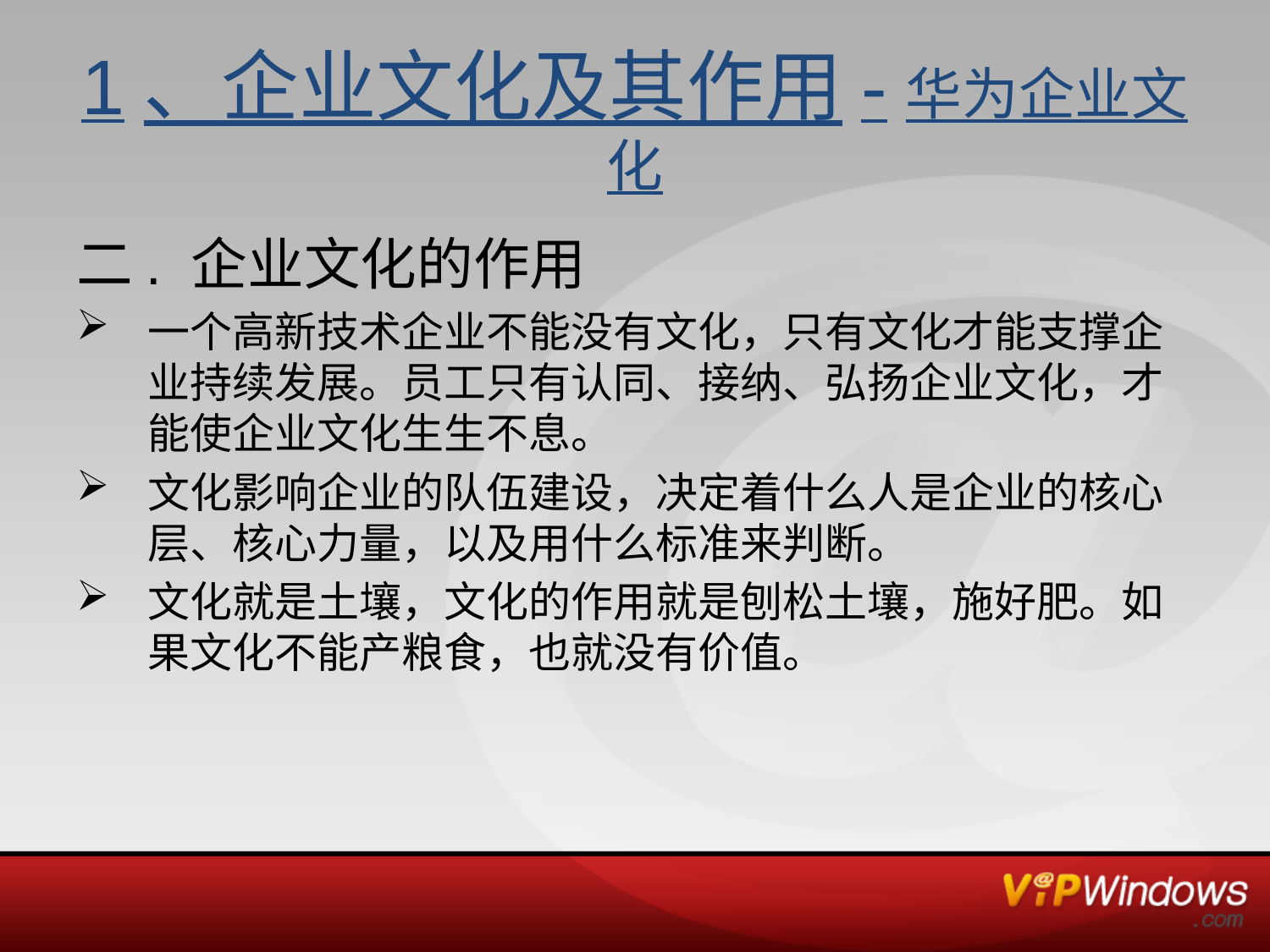

# 1、企业文化及其作用-华为企业文化
二. 企业文化的作用
一个高新技术企业不能没有文化，只有文化才能支撑企业持续发展。员工只有认同、接纳、弘扬企业文化，才能使企业文化生生不息。
文化影响企业的队伍建设，决定着什么人是企业的核心层、核心力量，以及用什么标准来判断。
文化就是土壤，文化的作用就是刨松土壤，施好肥。如果文化不能产粮食，也就没有价值。